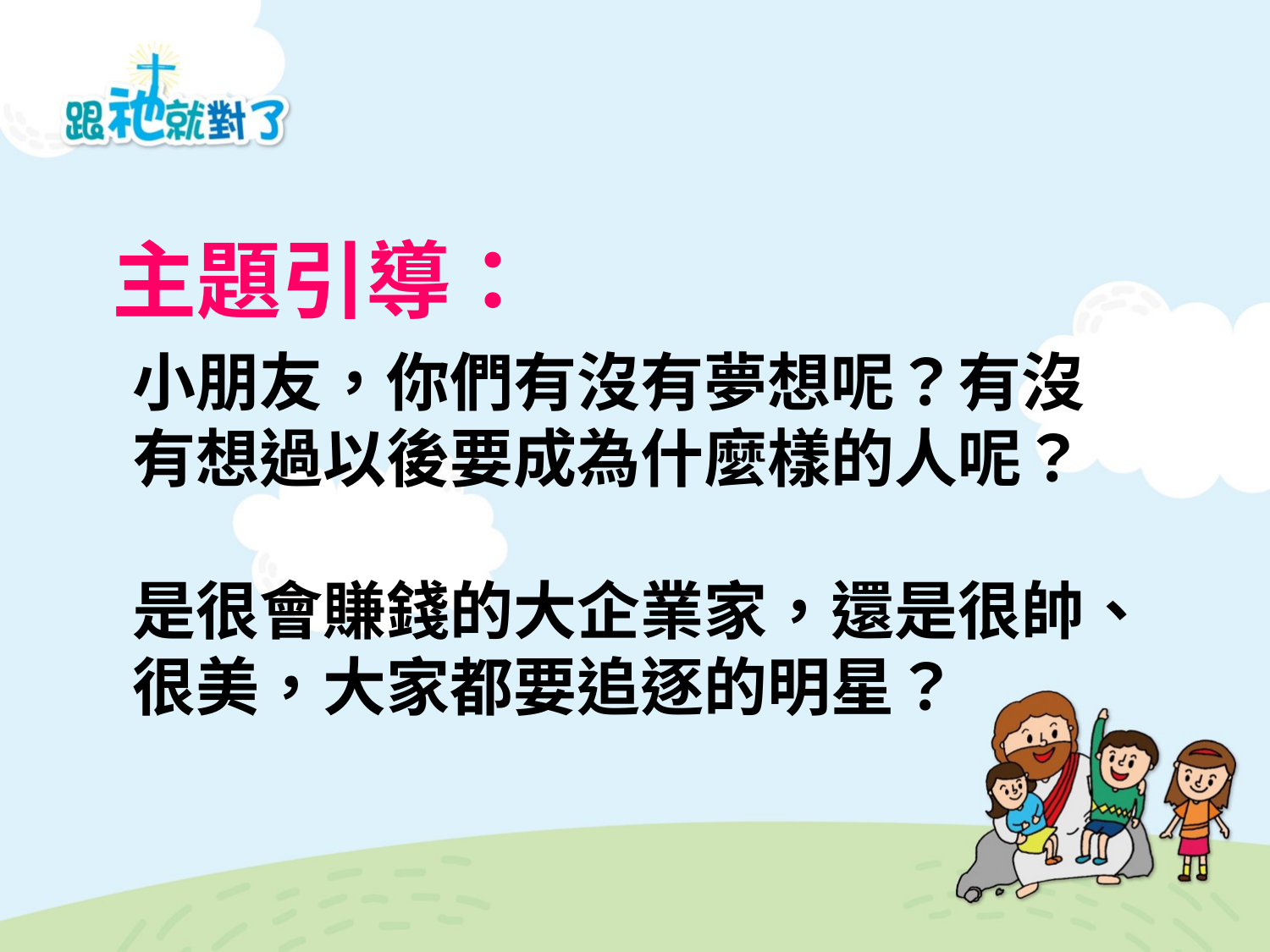

主題引導：
小朋友，你們有沒有夢想呢？有沒有想過以後要成為什麼樣的人呢？

是很會賺錢的大企業家，還是很帥、很美，大家都要追逐的明星？